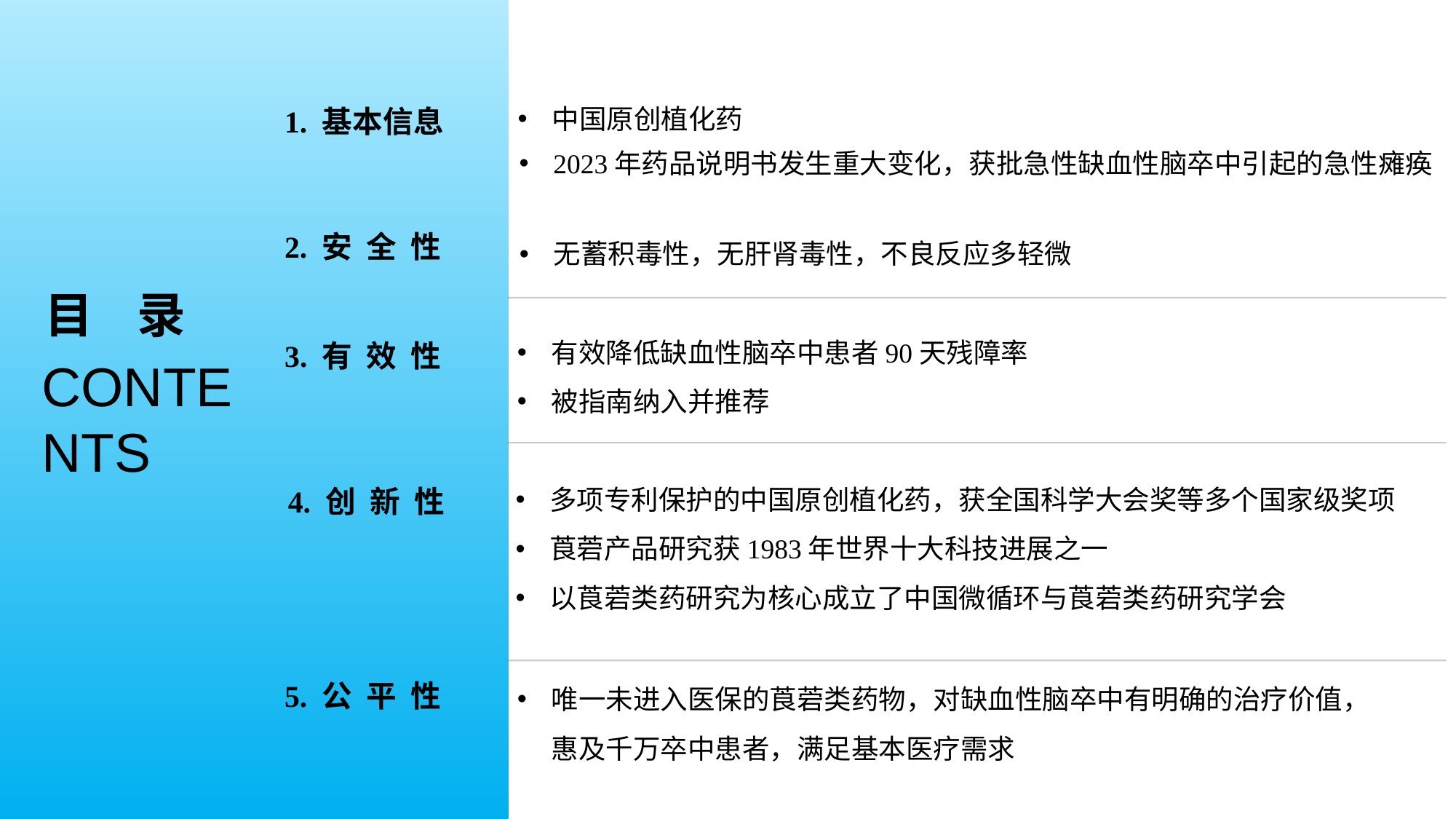

中国原创植化药
1. 基本信息
2023年药品说明书发生重大变化，获批急性缺血性脑卒中引起的急性瘫痪
无蓄积毒性，无肝肾毒性，不良反应多轻微
2. 安  全  性
目    录
有效降低缺血性脑卒中患者90天残障率
被指南纳入并推荐
3. 有  效  性
CONTENTS
多项专利保护的中国原创植化药，获全国科学大会奖等多个国家级奖项
莨菪产品研究获1983年世界十大科技进展之一
以莨菪类药研究为核心成立了中国微循环与莨菪类药研究学会
4. 创  新  性
唯一未进入医保的莨菪类药物，对缺血性脑卒中有明确的治疗价值，惠及千万卒中患者，满足基本医疗需求
5. 公  平  性